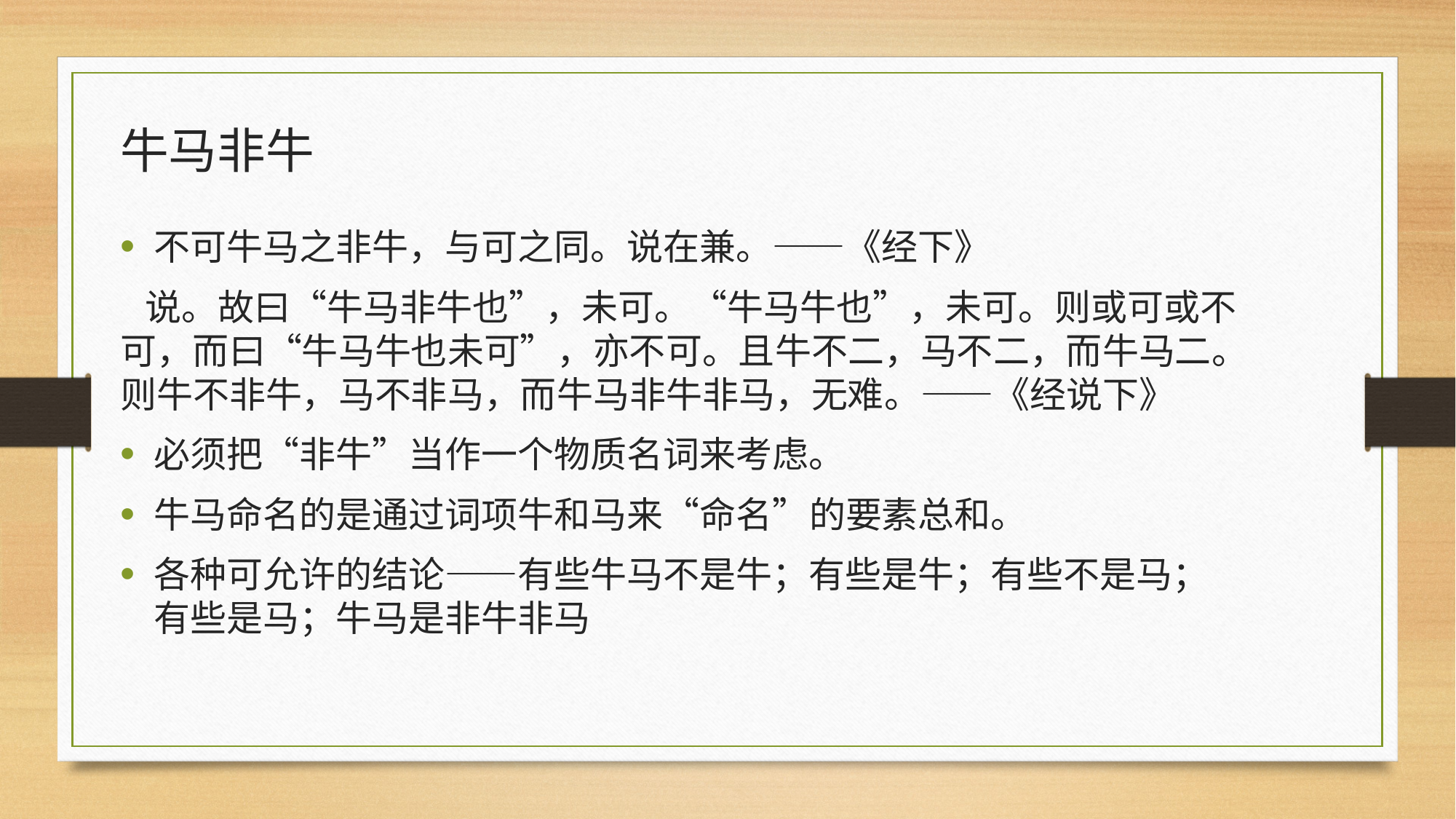

牛马非牛
不可牛马之非牛，与可之同。说在兼。——《经下》
  说。故曰“牛马非牛也”，未可。“牛马牛也”，未可。则或可或不可，而曰“牛马牛也未可”，亦不可。且牛不二，马不二，而牛马二。则牛不非牛，马不非马，而牛马非牛非马，无难。——《经说下》
必须把“非牛”当作一个物质名词来考虑。
牛马命名的是通过词项牛和马来“命名”的要素总和。
各种可允许的结论——有些牛马不是牛；有些是牛；有些不是马；有些是马；牛马是非牛非马